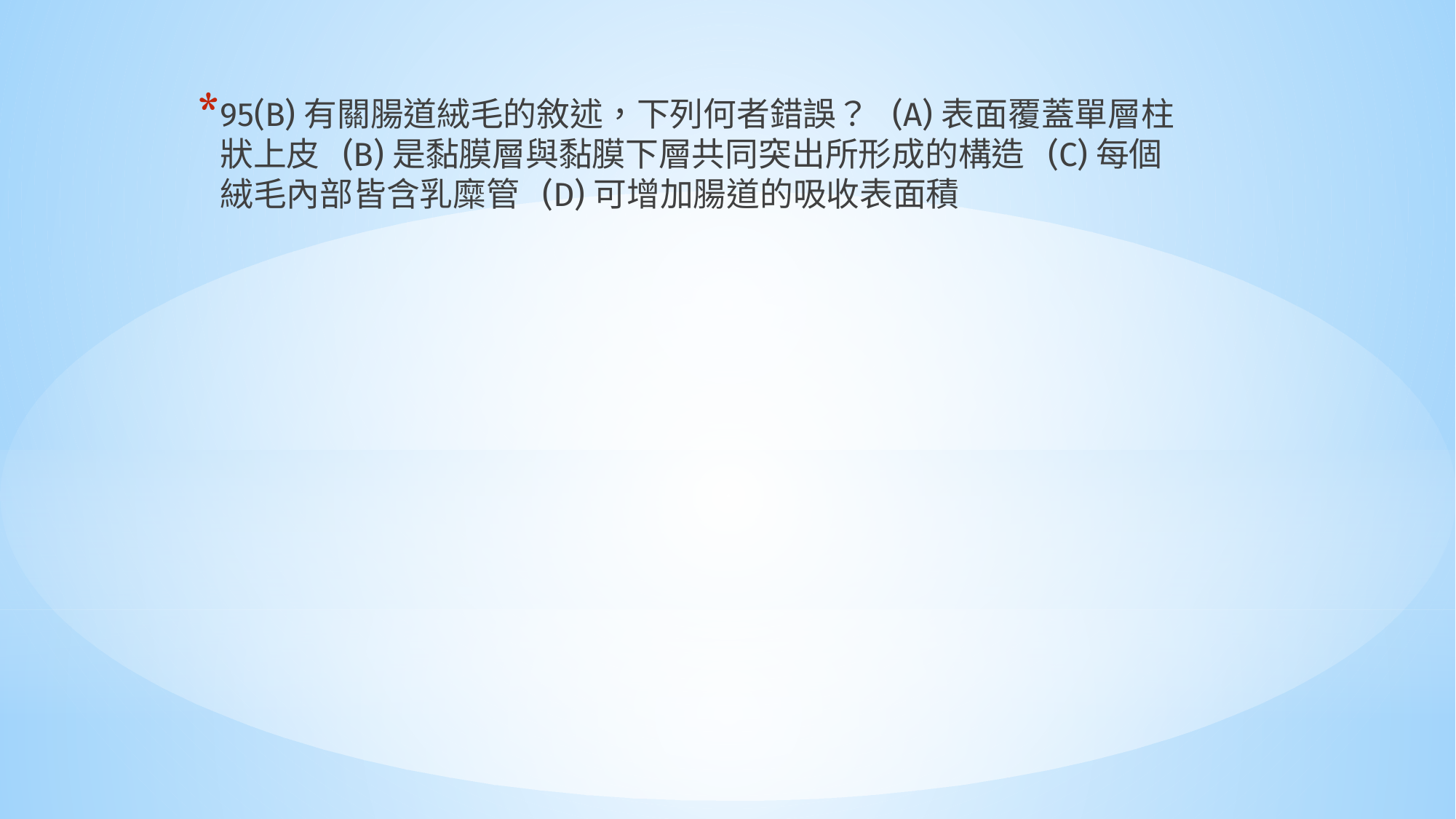

95(B)有關腸道絨毛的敘述，下列何者錯誤？  (A)表面覆蓋單層柱狀上皮  (B)是黏膜層與黏膜下層共同突出所形成的構造  (C)每個絨毛內部皆含乳糜管  (D)可增加腸道的吸收表面積
#